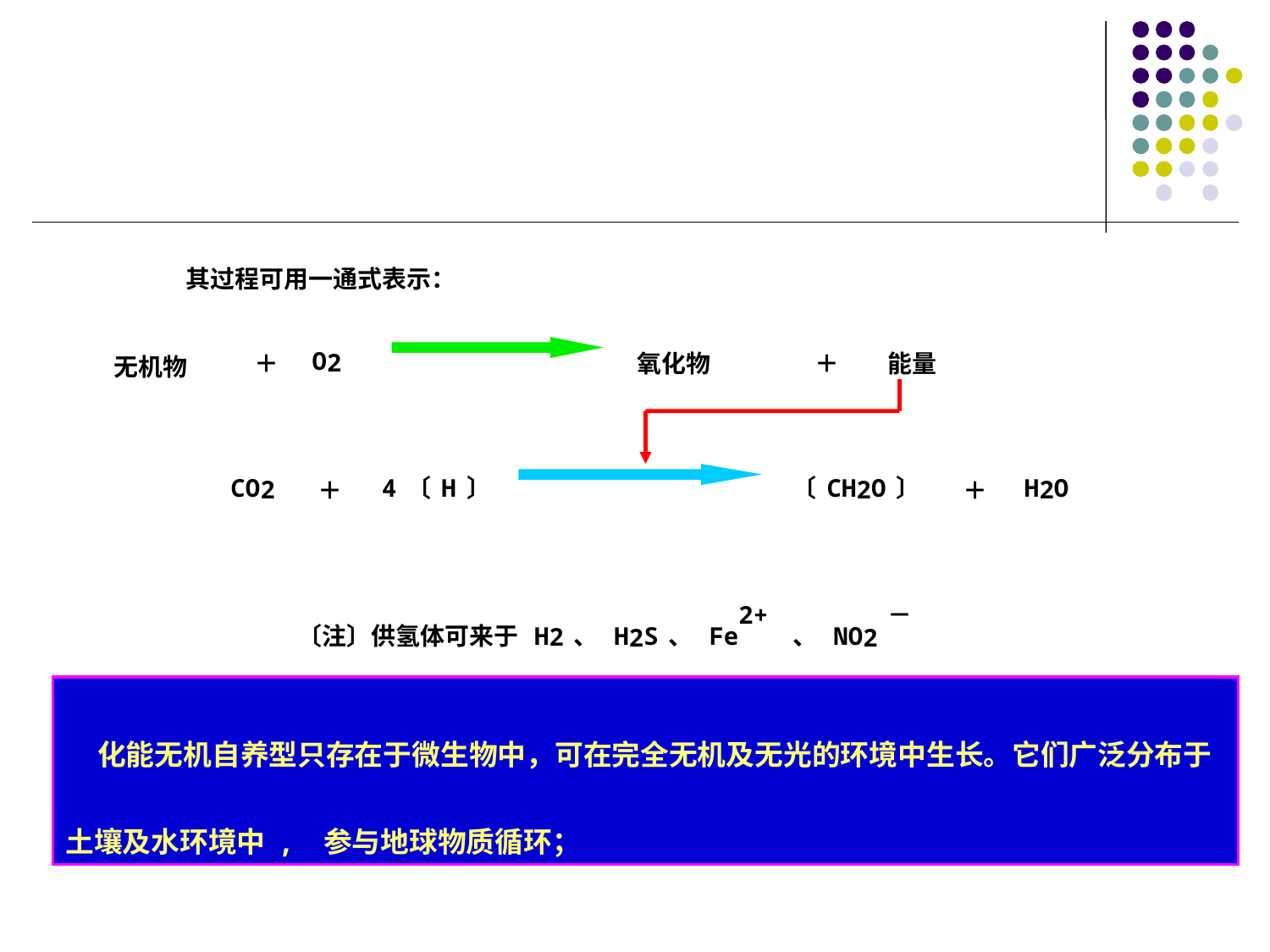

其过程可用一通式表示：
O2
＋
氧化物
＋
能量
无机物

CO2
4〔H〕
〔CH2O〕
H2O
＋
＋

〔注〕供氢体可来于 H2、 H2S、 Fe2+ 、 NO2－
    化能无机自养型只存在于微生物中，可在完全无机及无光的环境中生长。它们广泛分布于土壤及水环境中, 参与地球物质循环；